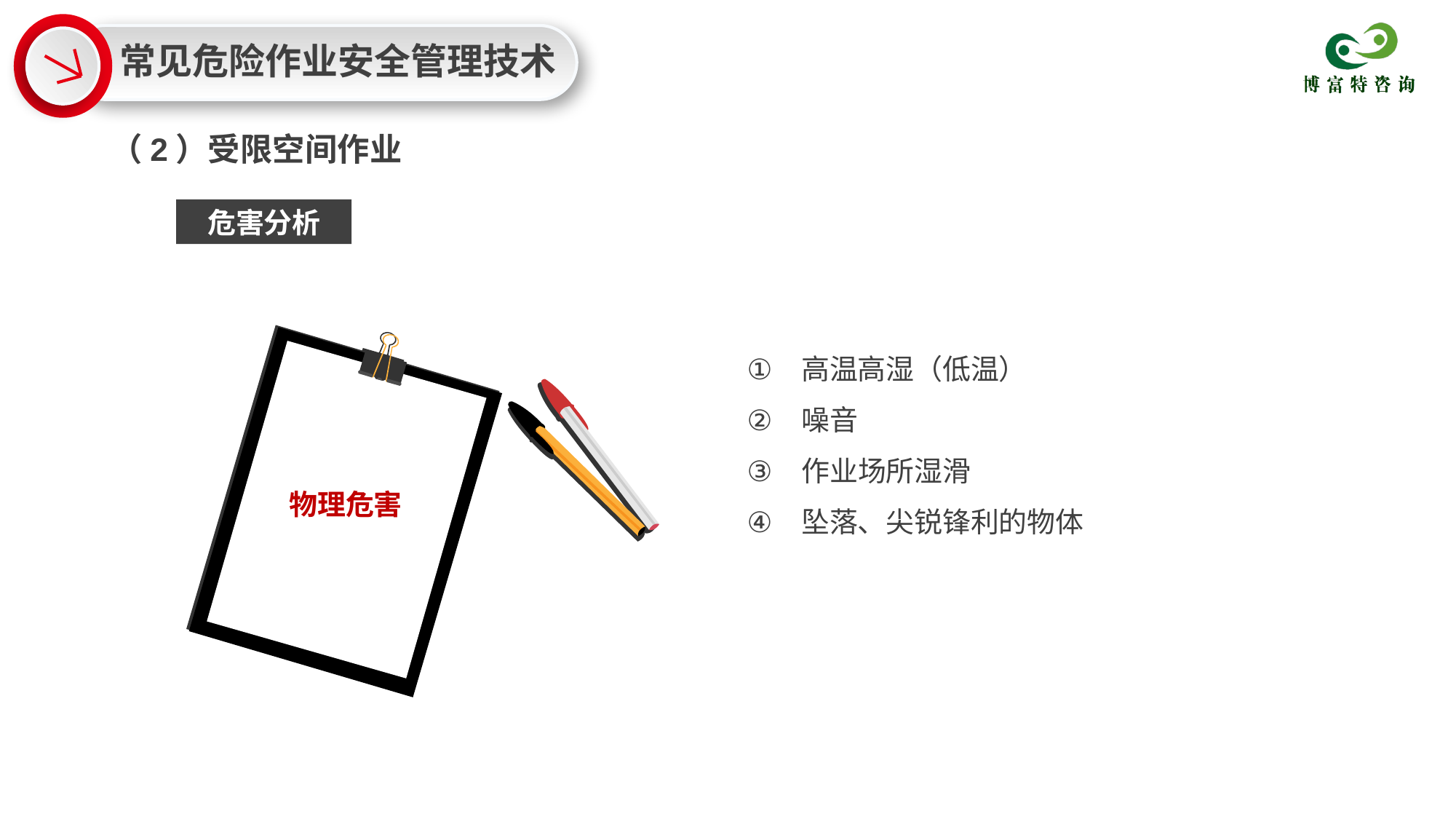

常见危险作业安全管理技术
（2）受限空间作业
危害分析

高温高湿（低温）
噪音
作业场所湿滑
坠落、尖锐锋利的物体
物理危害